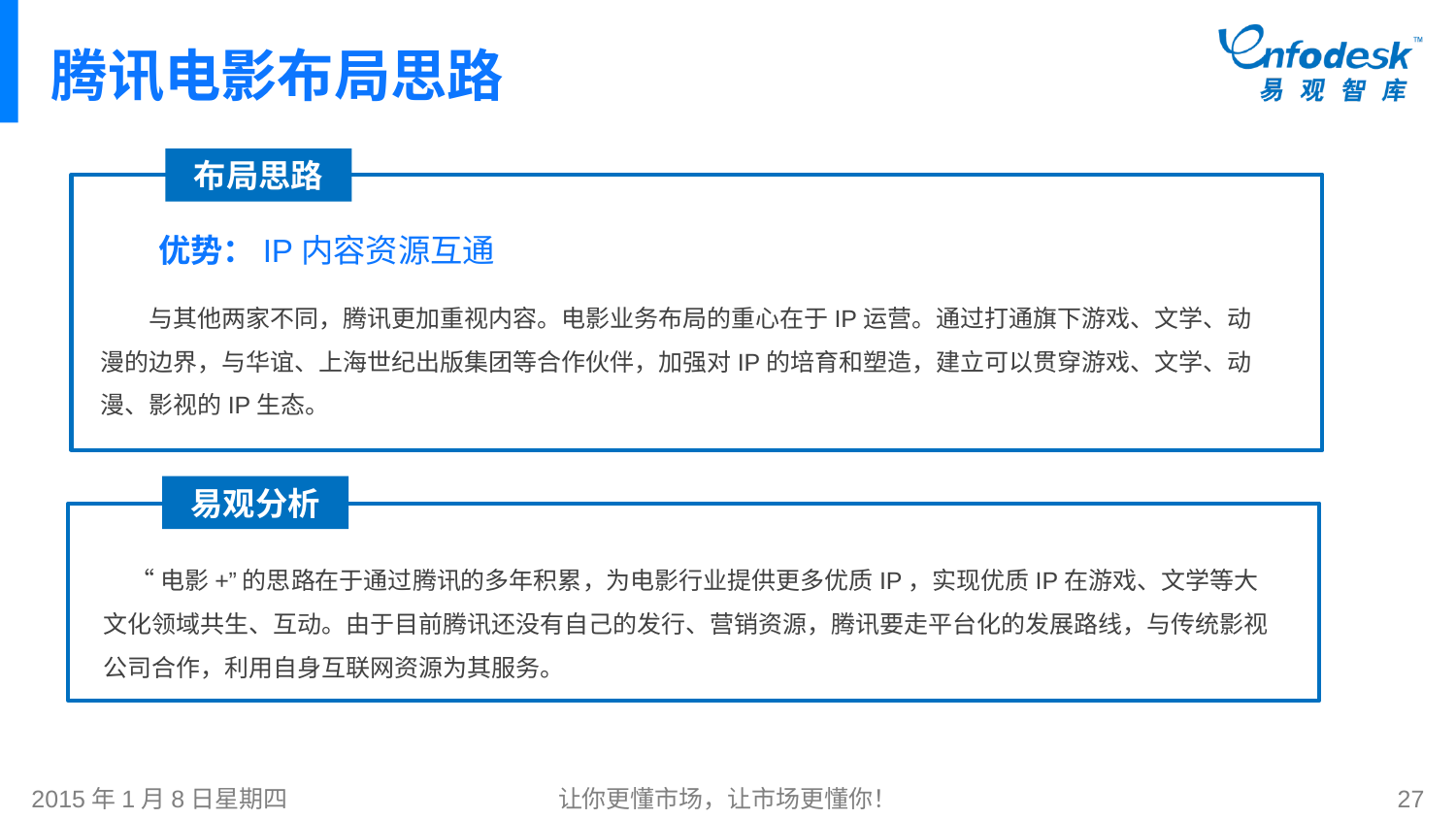

# 腾讯电影布局思路
布局思路

优势：IP内容资源互通
        与其他两家不同，腾讯更加重视内容。电影业务布局的重心在于IP运营。通过打通旗下游戏、文学、动漫的边界，与华谊、上海世纪出版集团等合作伙伴，加强对IP的培育和塑造，建立可以贯穿游戏、文学、动漫、影视的IP生态。
易观分析

     “电影+”的思路在于通过腾讯的多年积累，为电影行业提供更多优质IP，实现优质IP在游戏、文学等大文化领域共生、互动。由于目前腾讯还没有自己的发行、营销资源，腾讯要走平台化的发展路线，与传统影视公司合作，利用自身互联网资源为其服务。
2015年1月8日星期四
让你更懂市场，让市场更懂你！
27